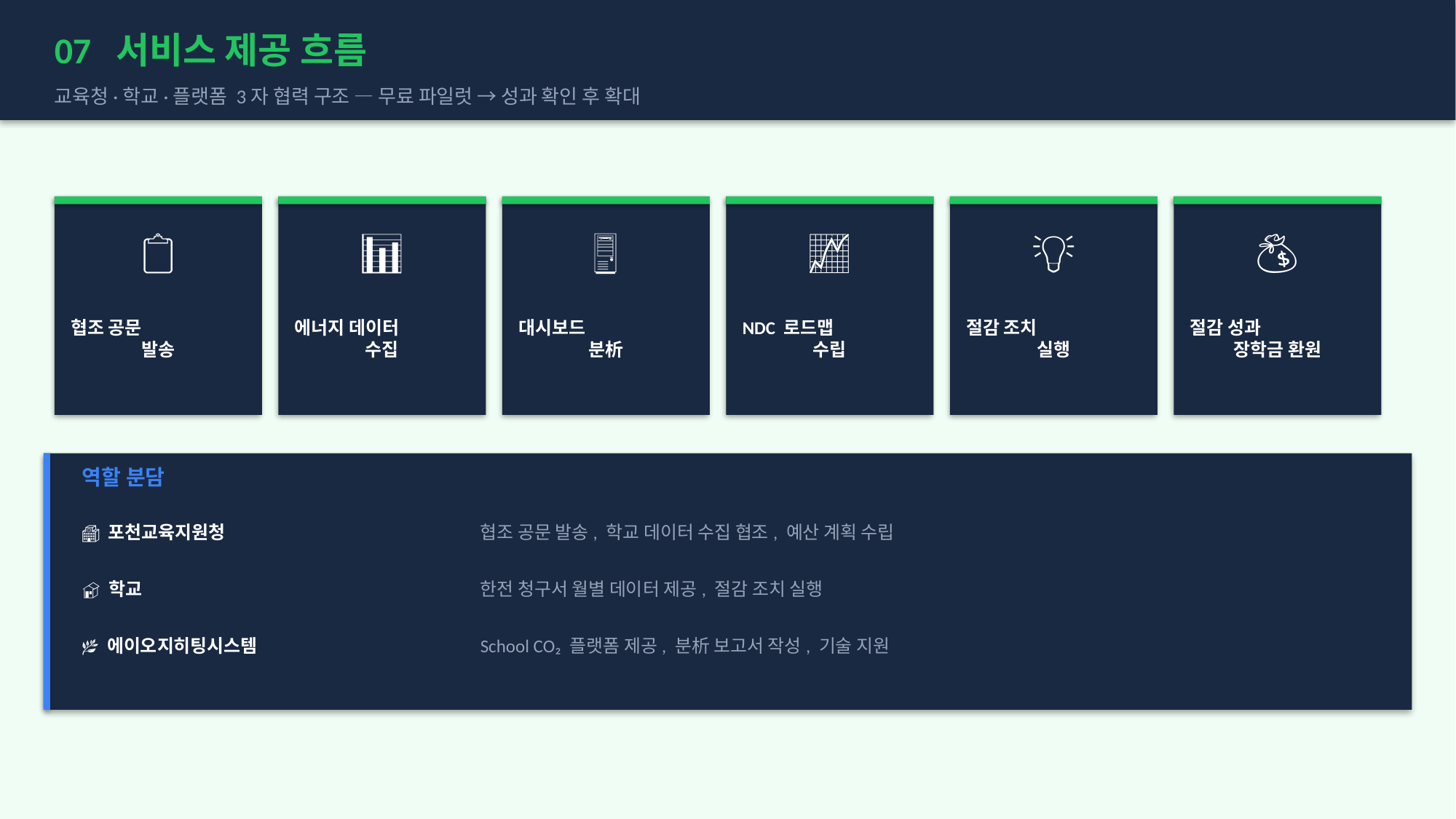

07  서비스 제공 흐름
교육청·학교·플랫폼 3자 협력 구조 — 무료 파일럿 → 성과 확인 후 확대

📋
📊
🖥️
📈
💡
💰
→
→
→
→
→
협조 공문
발송
에너지 데이터
수집
대시보드
분析
NDC 로드맵
수립
절감 조치
실행
절감 성과
장학금 환원

역할 분담
🏫 포천교육지원청
협조 공문 발송, 학교 데이터 수집 협조, 예산 계획 수립
🏠 학교
한전 청구서 월별 데이터 제공, 절감 조치 실행
🌿 에이오지히팅시스템
School CO₂ 플랫폼 제공, 분析 보고서 작성, 기술 지원